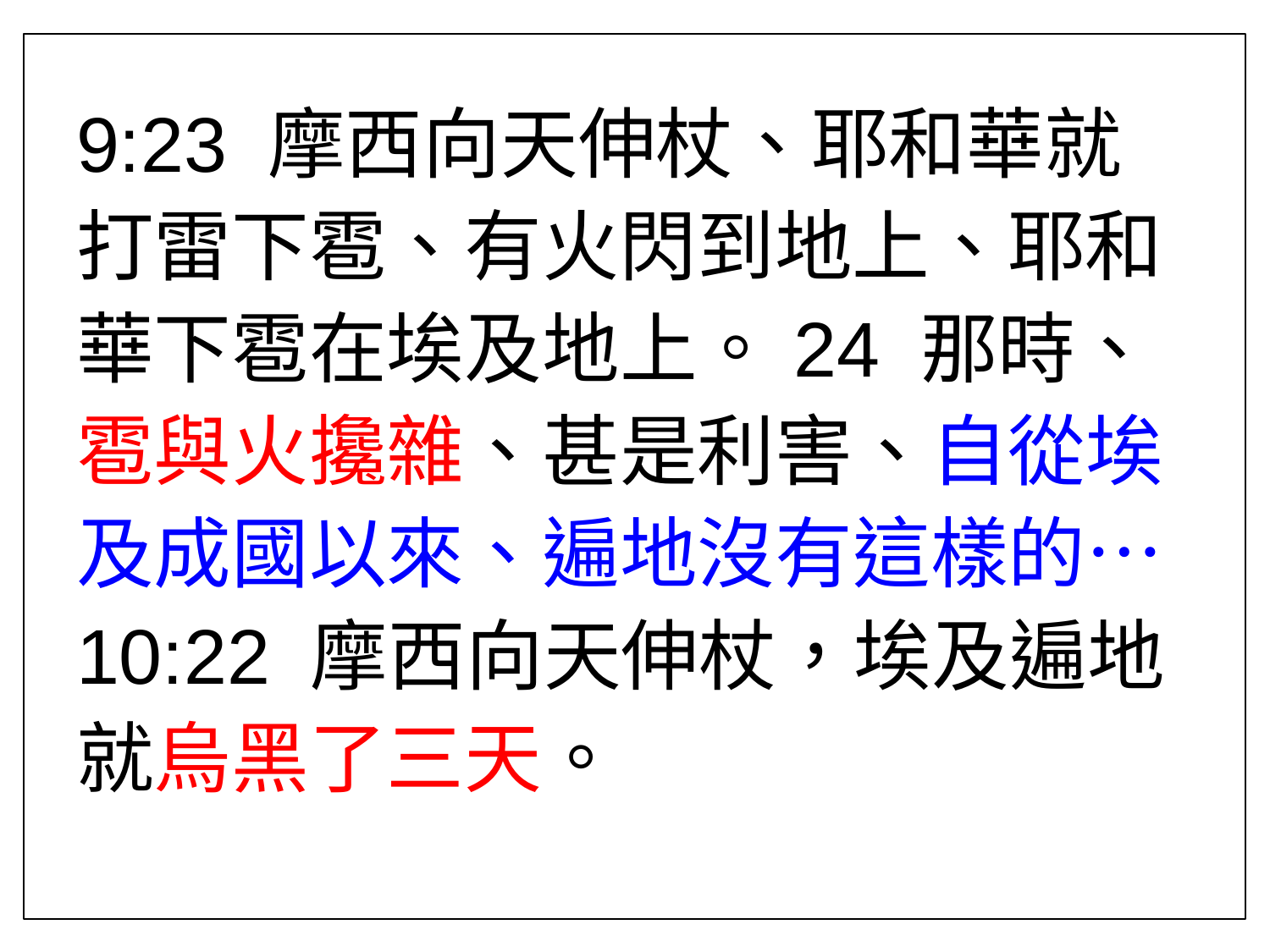

9:23 摩西向天伸杖、耶和華就打雷下雹、有火閃到地上、耶和華下雹在埃及地上。24 那時、雹與火攙雜、甚是利害、自從埃及成國以來、遍地沒有這樣的…10:22 摩西向天伸杖，埃及遍地就烏黑了三天。